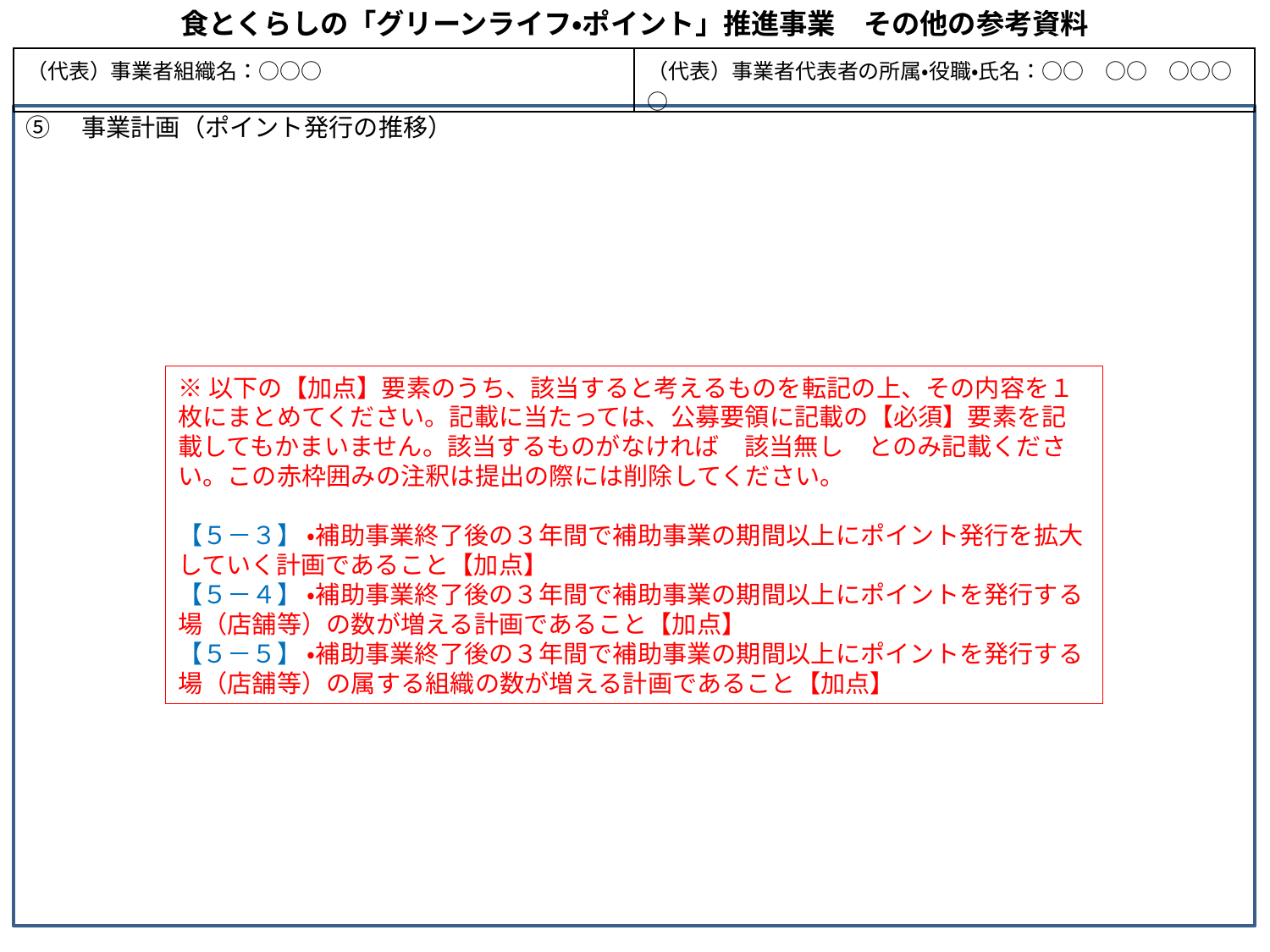

食とくらしの「グリーンライフ・ポイント」推進事業　その他の参考資料
| （代表）事業者組織名：○○○ | （代表）事業者代表者の所属・役職・氏名：○○　○○　○○○○ |
| --- | --- |
⑤　事業計画（ポイント発行の推移）
※以下の【加点】要素のうち、該当すると考えるものを転記の上、その内容を１枚にまとめてください。記載に当たっては、公募要領に記載の【必須】要素を記載してもかまいません。該当するものがなければ　該当無し　とのみ記載ください。この赤枠囲みの注釈は提出の際には削除してください。

【５－３】 ・補助事業終了後の３年間で補助事業の期間以上にポイント発行を拡大していく計画であること【加点】
【５－４】 ・補助事業終了後の３年間で補助事業の期間以上にポイントを発行する場（店舗等）の数が増える計画であること【加点】
【５－５】 ・補助事業終了後の３年間で補助事業の期間以上にポイントを発行する場（店舗等）の属する組織の数が増える計画であること【加点】